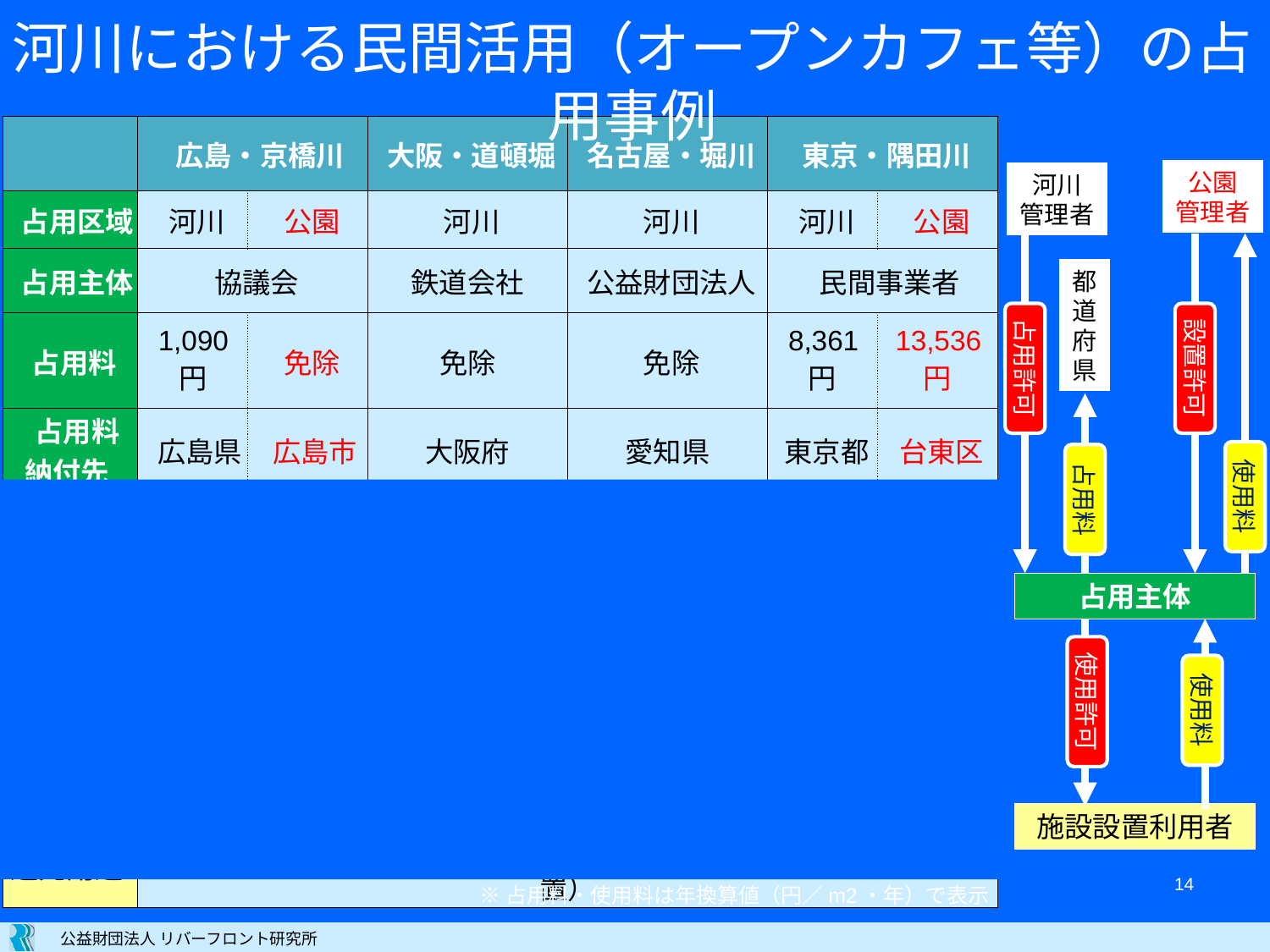

河川における民間活用（オープンカフェ等）の占用事例
|  | 広島・京橋川 |  | 大阪・道頓堀 | 名古屋・堀川 | 東京・隅田川 |  |
| --- | --- | --- | --- | --- | --- | --- |
| 占用区域 | 河川 | 公園 | 河川 | 河川 | 河川 | 公園 |
| 占用主体 | 協議会 |  | 鉄道会社 | 公益財団法人 | 民間事業者 |  |
| 占用料 | 1,090円 | 免除 | 免除 | 免除 | 8,361円 | 13,536円 |
| 占用料 納付先 | 広島県 | 広島市 | 大阪府 | 愛知県 | 東京都 | 台東区 |
| 施設設置 使用者 | 民間事業者 |  | 民間事業者 | 民間事業者 | 民間事業者 （同上） |  |
| 使用料 | 12,000円 |  | 32,400円 | 3,000円 | 売上の歩合制 |  |
| 使用料 納付先 | 協議会 |  | 鉄道会社 | 公益財団法人 | オープンカフェ 運営連絡会 |  |
| 使用料 還元用途 | 維持管理（除草、清掃） 良好な河川空間の保全・創出（イルミネーション、植栽、案内板設置） |  |  |  |  |  |
公園
管理者
河川
管理者
都道
府県
占用許可
設置許可
使用料
占用料

占用主体
使用許可
使用料
施設設置利用者
14
※占用料・使用料は年換算値（円／m2・年）で表示